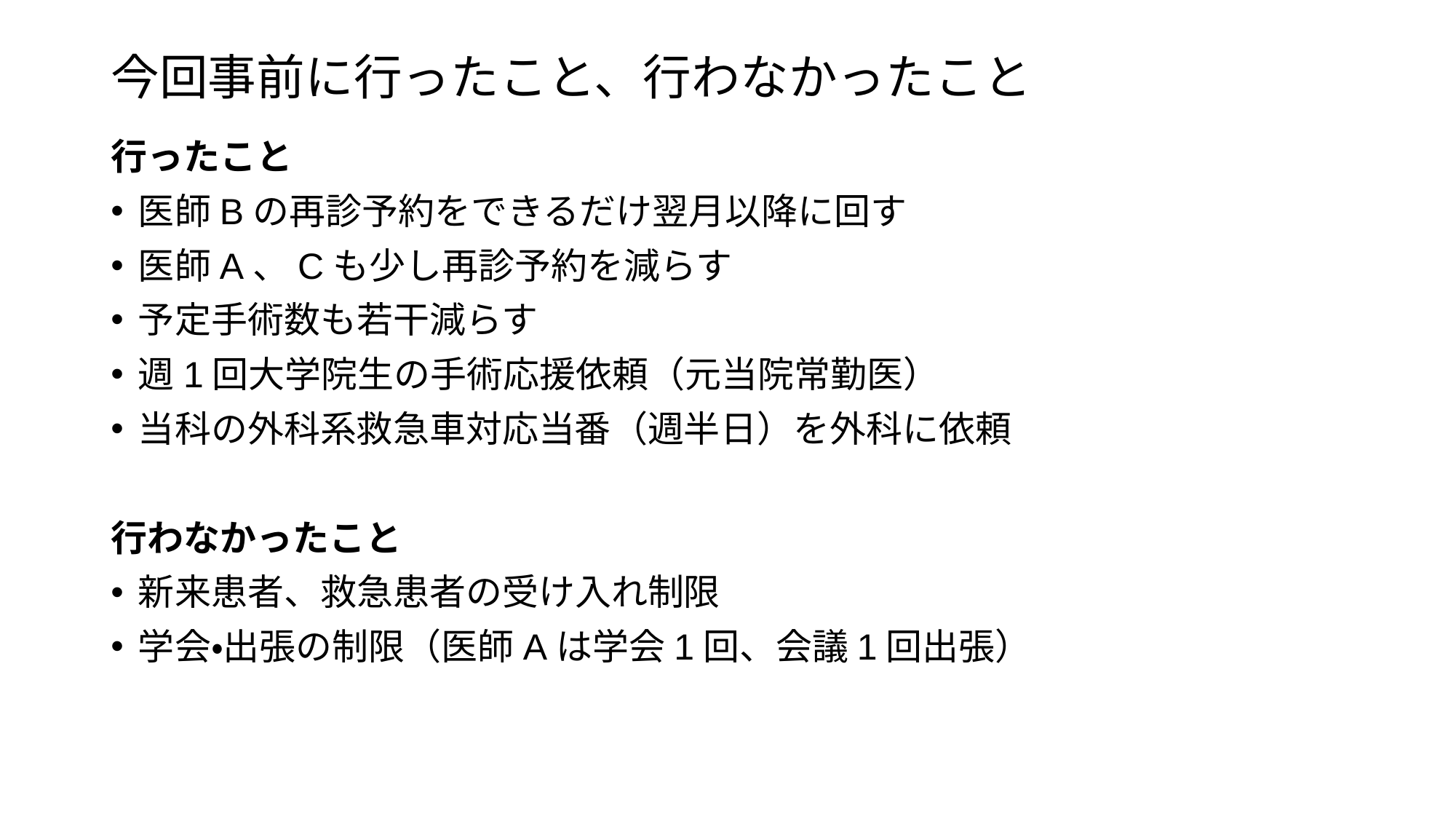

# 今回事前に行ったこと、行わなかったこと
行ったこと
医師Bの再診予約をできるだけ翌月以降に回す
医師A、Cも少し再診予約を減らす
予定手術数も若干減らす
週1回大学院生の手術応援依頼（元当院常勤医）
当科の外科系救急車対応当番（週半日）を外科に依頼

行わなかったこと
新来患者、救急患者の受け入れ制限
学会・出張の制限（医師Aは学会1回、会議1回出張）